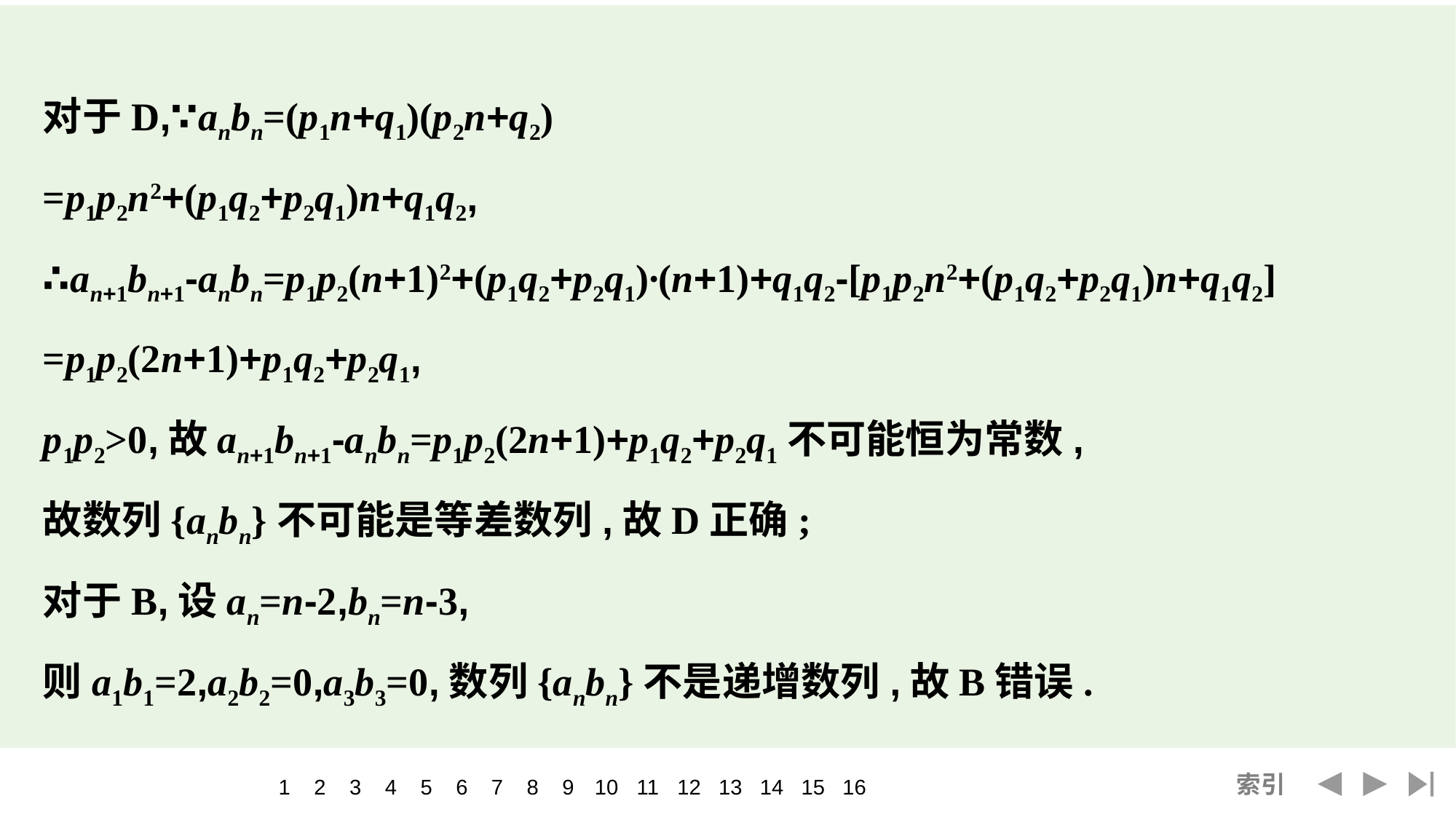

对于D,∵anbn=(p1n+q1)(p2n+q2)
=p1p2n2+(p1q2+p2q1)n+q1q2,
∴an+1bn+1-anbn=p1p2(n+1)2+(p1q2+p2q1)·(n+1)+q1q2-[p1p2n2+(p1q2+p2q1)n+q1q2]
=p1p2(2n+1)+p1q2+p2q1,
p1p2>0,故an+1bn+1-anbn=p1p2(2n+1)+p1q2+p2q1不可能恒为常数,
故数列{anbn}不可能是等差数列,故D正确;
对于B,设an=n-2,bn=n-3,
则a1b1=2,a2b2=0,a3b3=0,数列{anbn}不是递增数列,故B错误.